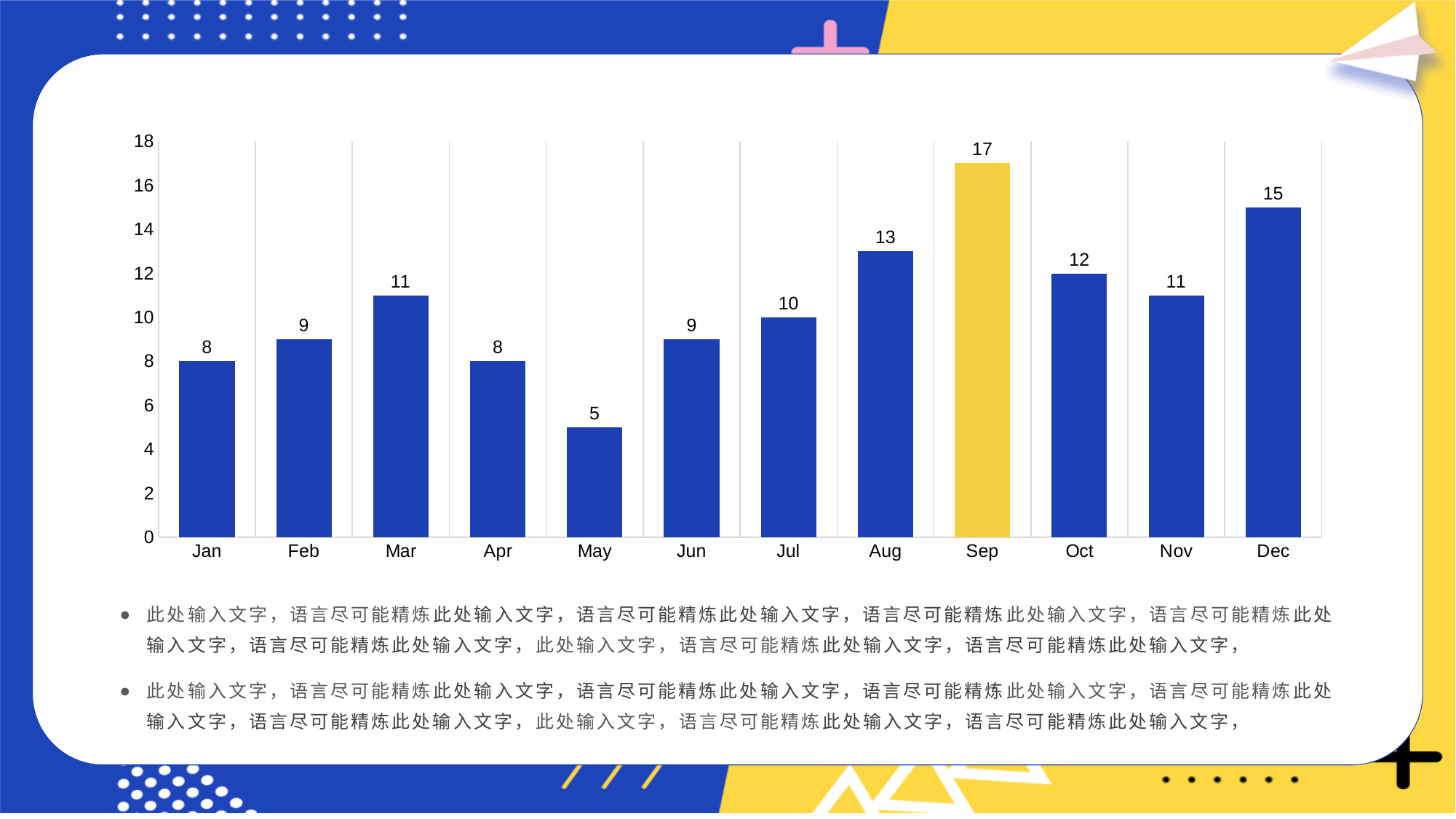

### Chart

| Category | Series 1 |
|---|---|
| Jan | 8.0 |
| Feb | 9.0 |
| Mar | 11.0 |
| Apr | 8.0 |
| May | 5.0 |
| Jun | 9.0 |
| Jul | 10.0 |
| Aug | 13.0 |
| Sep | 17.0 |
| Oct | 12.0 |
| Nov | 11.0 |
| Dec | 15.0 |
此处输入文字，语言尽可能精炼此处输入文字，语言尽可能精炼此处输入文字，语言尽可能精炼此处输入文字，语言尽可能精炼此处输入文字，语言尽可能精炼此处输入文字，此处输入文字，语言尽可能精炼此处输入文字，语言尽可能精炼此处输入文字，
此处输入文字，语言尽可能精炼此处输入文字，语言尽可能精炼此处输入文字，语言尽可能精炼此处输入文字，语言尽可能精炼此处输入文字，语言尽可能精炼此处输入文字，此处输入文字，语言尽可能精炼此处输入文字，语言尽可能精炼此处输入文字，